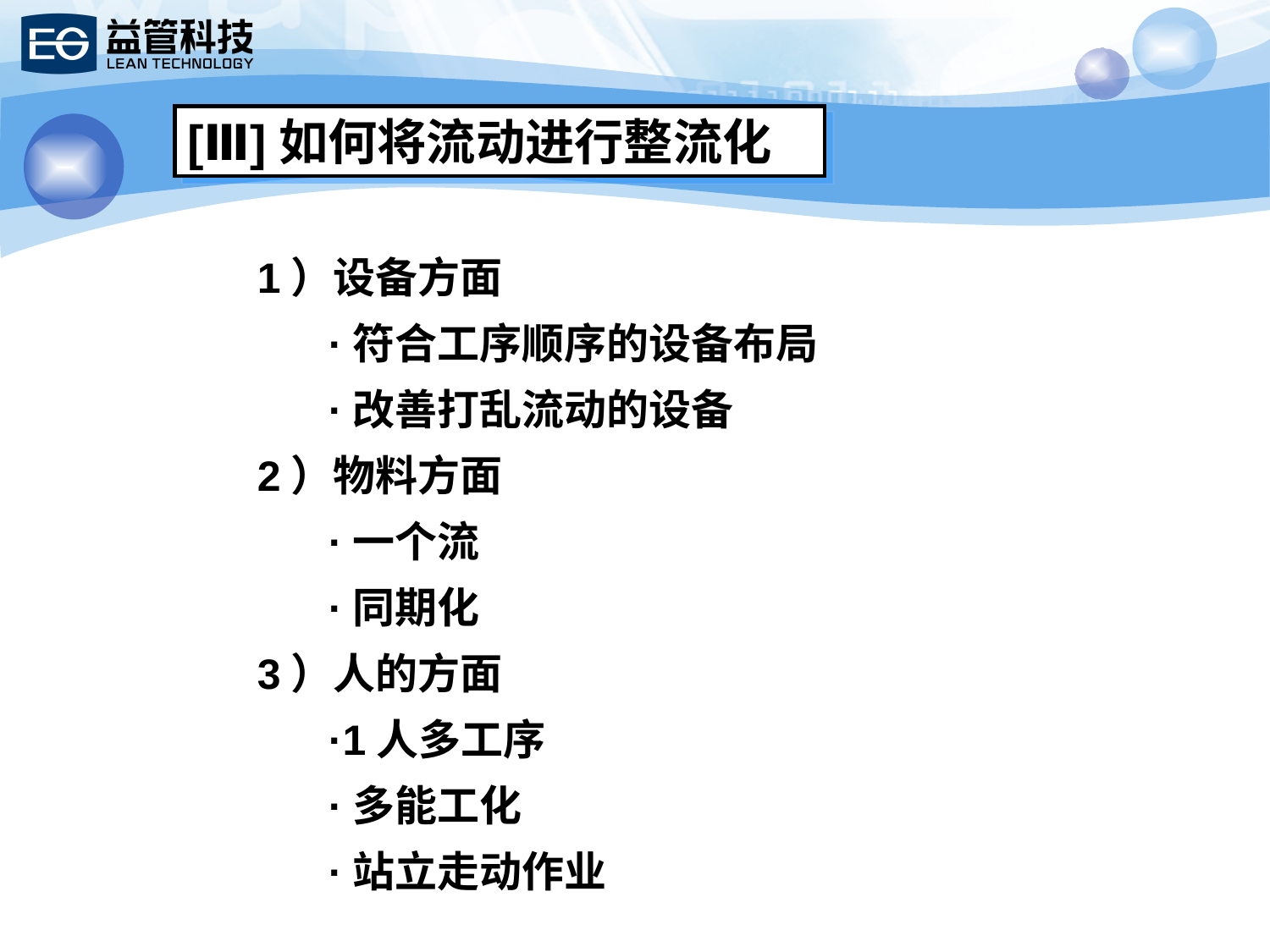

[Ⅲ]如何将流动进行整流化
1）设备方面
      ·符合工序顺序的设备布局
      ·改善打乱流动的设备
2）物料方面
      ·一个流
      ·同期化
3）人的方面
      ·1人多工序
      ·多能工化
      ·站立走动作业